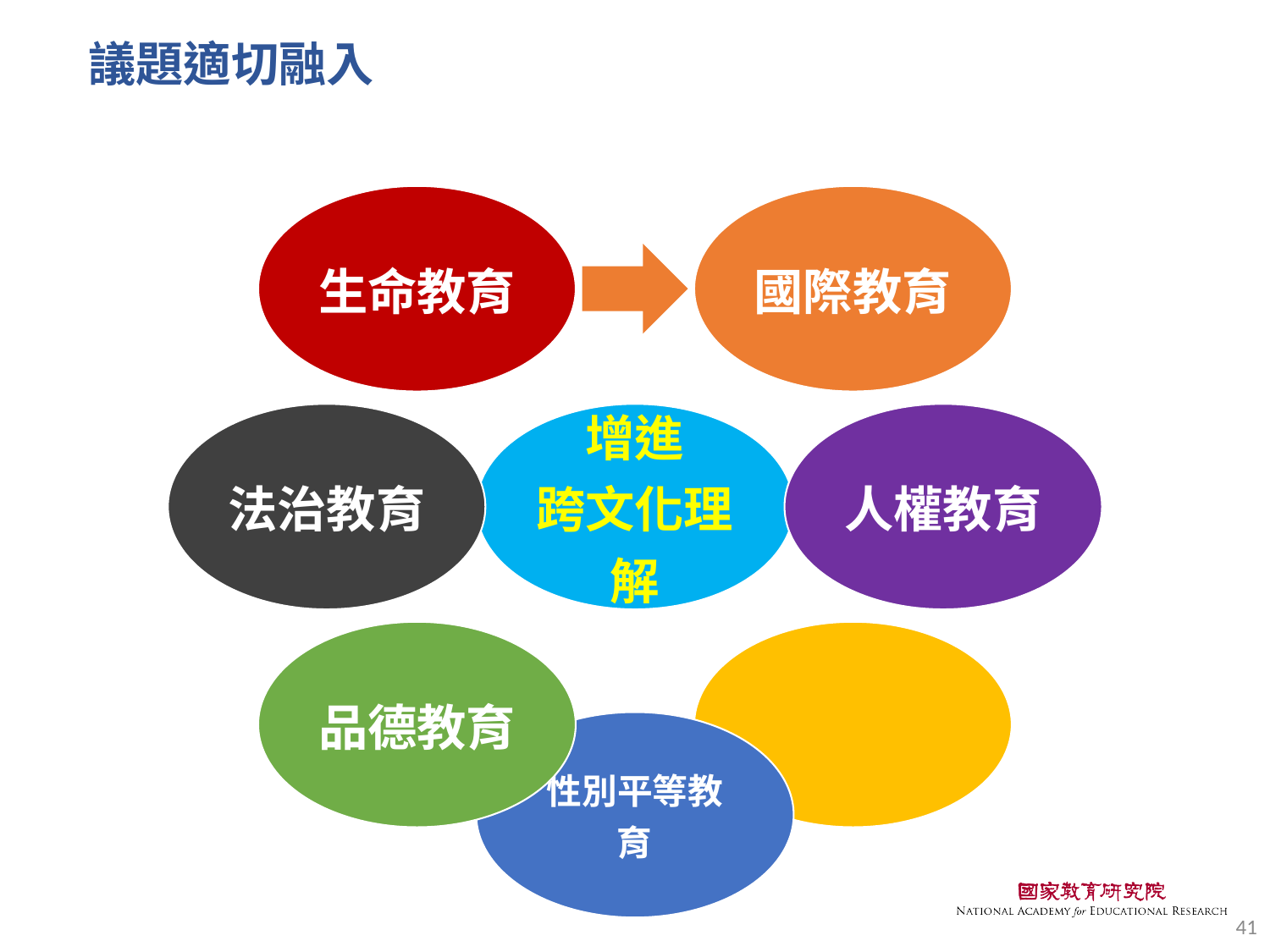

議題適切融入

增進
跨文化理解
國際教育
人權教育
教育
性別平等教育
品德教育
法治教育
生命教育
41